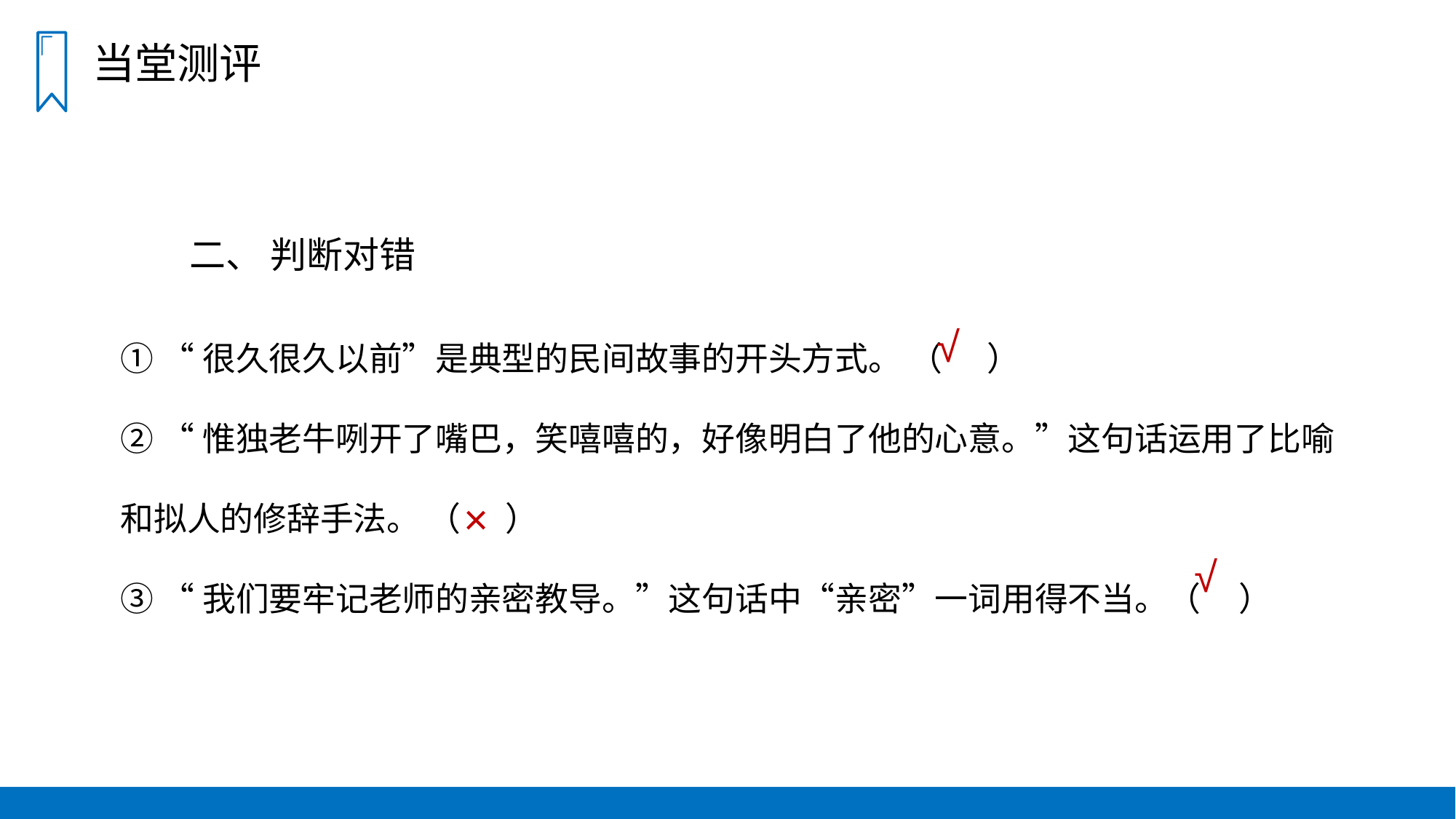

当堂测评
二、 判断对错
① “很久很久以前”是典型的民间故事的开头方式。 （      ）
② “惟独老牛咧开了嘴巴，笑嘻嘻的，好像明白了他的心意。”这句话运用了比喻和拟人的修辞手法。 （      ）
③ “我们要牢记老师的亲密教导。”这句话中“亲密”一词用得不当。（     ）
√
×
√